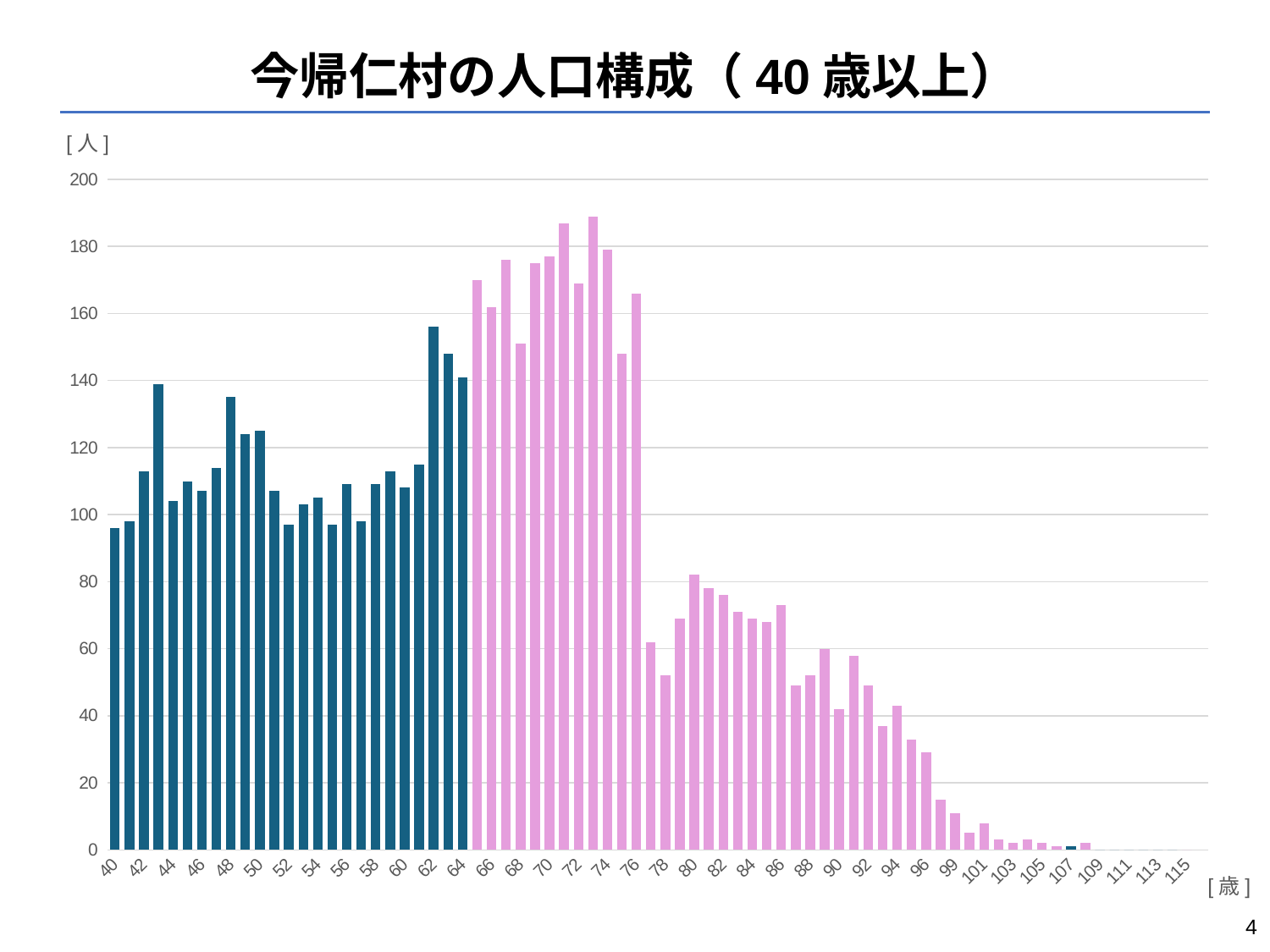

# 今帰仁村の人口構成（40歳以上）
[人]

### Chart

| Category |  |
|---|---|
| 40 | 96.0 |
| 41 | 98.0 |
| 42 | 113.0 |
| 43 | 139.0 |
| 44 | 104.0 |
| 45 | 110.0 |
| 46 | 107.0 |
| 47 | 114.0 |
| 48 | 135.0 |
| 49 | 124.0 |
| 50 | 125.0 |
| 51 | 107.0 |
| 52 | 97.0 |
| 53 | 103.0 |
| 54 | 105.0 |
| 55 | 97.0 |
| 56 | 109.0 |
| 57 | 98.0 |
| 58 | 109.0 |
| 59 | 113.0 |
| 60 | 108.0 |
| 61 | 115.0 |
| 62 | 156.0 |
| 63 | 148.0 |
| 64 | 141.0 |
| 65 | 170.0 |
| 66 | 162.0 |
| 67 | 176.0 |
| 68 | 151.0 |
| 69 | 175.0 |
| 70 | 177.0 |
| 71 | 187.0 |
| 72 | 169.0 |
| 73 | 189.0 |
| 74 | 179.0 |
| 75 | 148.0 |
| 76 | 166.0 |
| 77 | 62.0 |
| 78 | 52.0 |
| 79 | 69.0 |
| 80 | 82.0 |
| 81 | 78.0 |
| 82 | 76.0 |
| 83 | 71.0 |
| 84 | 69.0 |
| 85 | 68.0 |
| 86 | 73.0 |
| 87 | 49.0 |
| 88 | 52.0 |
| 89 | 60.0 |
| 90 | 42.0 |
| 91 | 58.0 |
| 92 | 49.0 |
| 93 | 37.0 |
| 94 | 43.0 |
| 95 | 33.0 |
| 96 | 29.0 |
| 98 | 15.0 |
| 99 | 11.0 |
| 100 | 5.0 |
| 101 | 8.0 |
| 102 | 3.0 |
| 103 | 2.0 |
| 104 | 3.0 |
| 105 | 2.0 |
| 106 | 1.0 |
| 107 | 1.0 |
| 108 | 2.0 |
| 109 | 0.0 |
| 110 | 0.0 |
| 111 | 0.0 |
| 112 | 0.0 |
| 113 | 0.0 |
| 114 | 0.0 |
| 115 | 0.0 |
[歳]
4